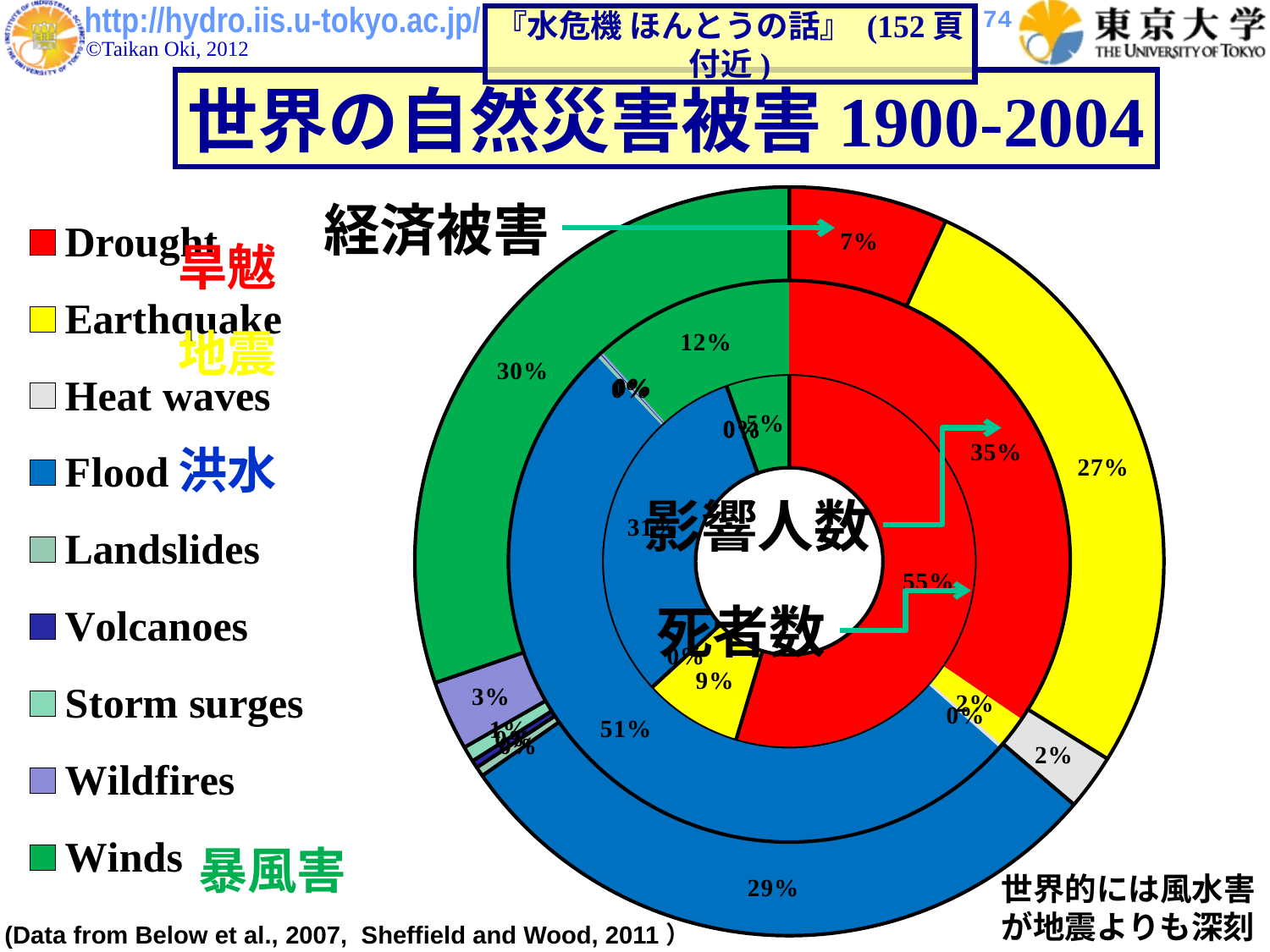

74

### Chart

| Category | Deaths | Affected Population | Economic Losses (US$1000) |
|---|---|---|---|
| Drought | 11992785.0 | 1873947567.0 | 78867366.0 |
| Earthquake | 1879988.0 | 99779124.0 | 310468431.0 |
| Heat waves | 74.0 | 11400807.0 | 27756259.0 |
| Flood | 6886601.0 | 2794994636.0 | 333909131.0 |
| Landslides | 55.0 | 10524197.0 | 4843029.0 |
| Volcanoes | 96.0 | 3861379.0 | 3808546.0 |
| Storm surges | 241.0 | 2496646.0 | 7762077.0 |
| Wildfires | 3.0 | 4032678.0 | 34674101.0 |
| Winds | 1198740.0 | 629751369.0 | 348105895.0 |
『水危機 ほんとうの話』 (152頁付近)
世界の自然災害被害1900-2004
経済被害
旱魃
地震
洪水
影響人数
死者数
 暴風害
世界的には風水害が地震よりも深刻
(Data from Below et al., 2007,  Sheffield and Wood, 2011）